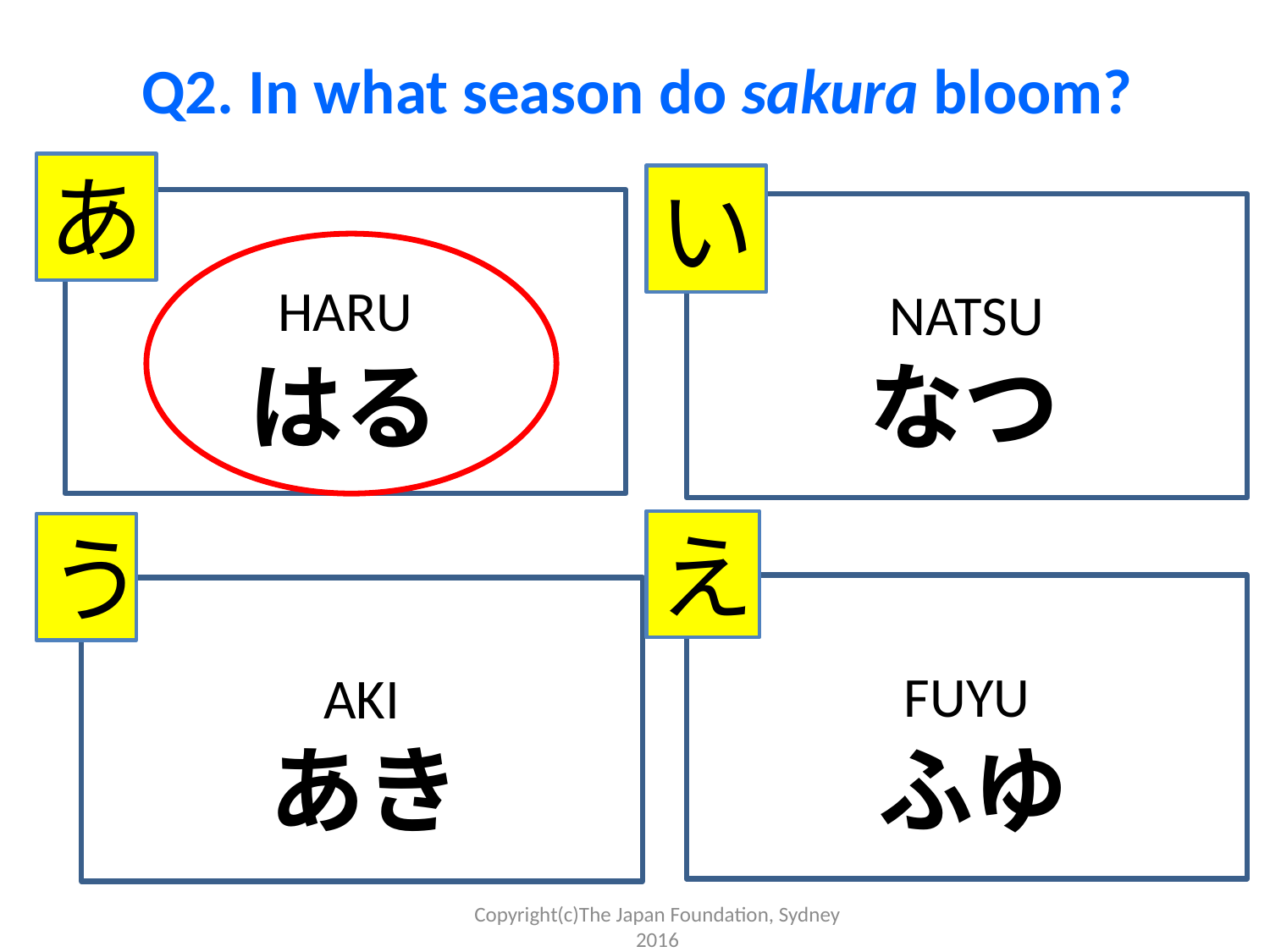

# Q2. In what season do sakura bloom?
あ
い

HARU

NATSU

はる
なつ
え
う

FUYU

AKI
あき
ふゆ
Copyright(c)The Japan Foundation, Sydney 2016